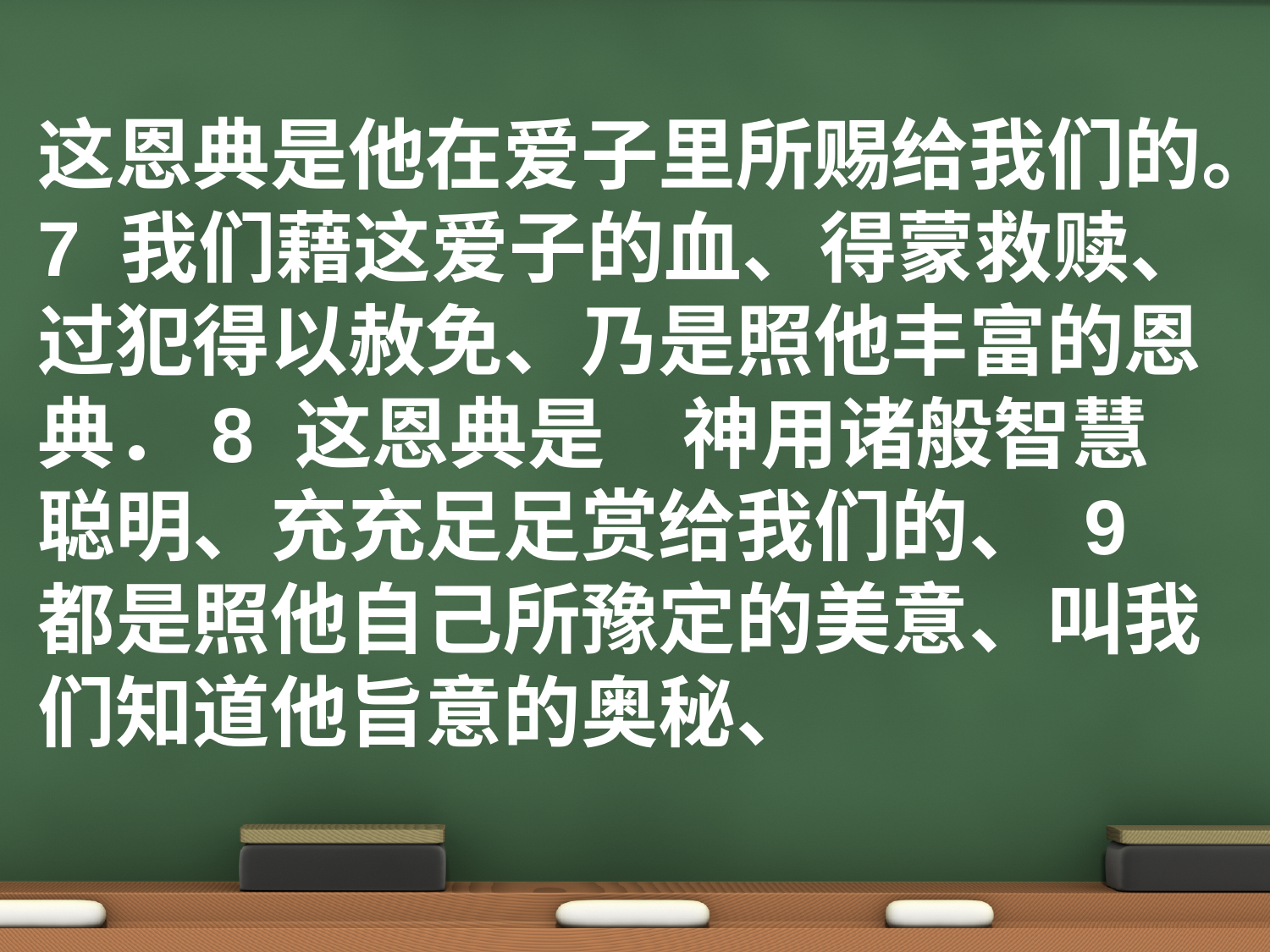

这恩典是他在爱子里所赐给我们的。7 我们藉这爱子的血、得蒙救赎、过犯得以赦免、乃是照他丰富的恩典．8 这恩典是　神用诸般智慧聪明、充充足足赏给我们的、 9 都是照他自己所豫定的美意、叫我们知道他旨意的奥秘、